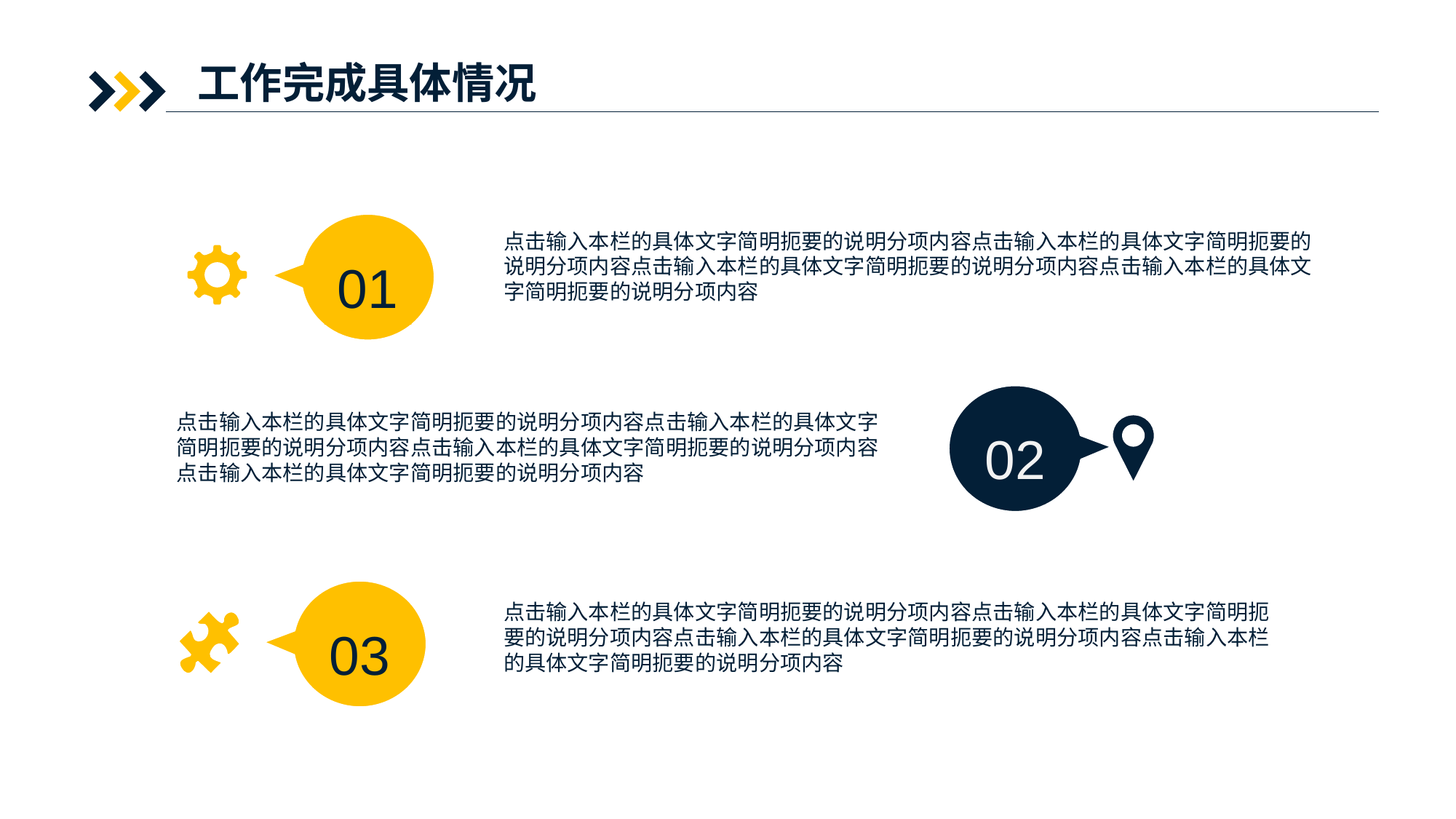

工作完成具体情况

01
点击输入本栏的具体文字简明扼要的说明分项内容点击输入本栏的具体文字简明扼要的说明分项内容点击输入本栏的具体文字简明扼要的说明分项内容点击输入本栏的具体文字简明扼要的说明分项内容

点击输入本栏的具体文字简明扼要的说明分项内容点击输入本栏的具体文字简明扼要的说明分项内容点击输入本栏的具体文字简明扼要的说明分项内容点击输入本栏的具体文字简明扼要的说明分项内容

02

03
点击输入本栏的具体文字简明扼要的说明分项内容点击输入本栏的具体文字简明扼要的说明分项内容点击输入本栏的具体文字简明扼要的说明分项内容点击输入本栏的具体文字简明扼要的说明分项内容